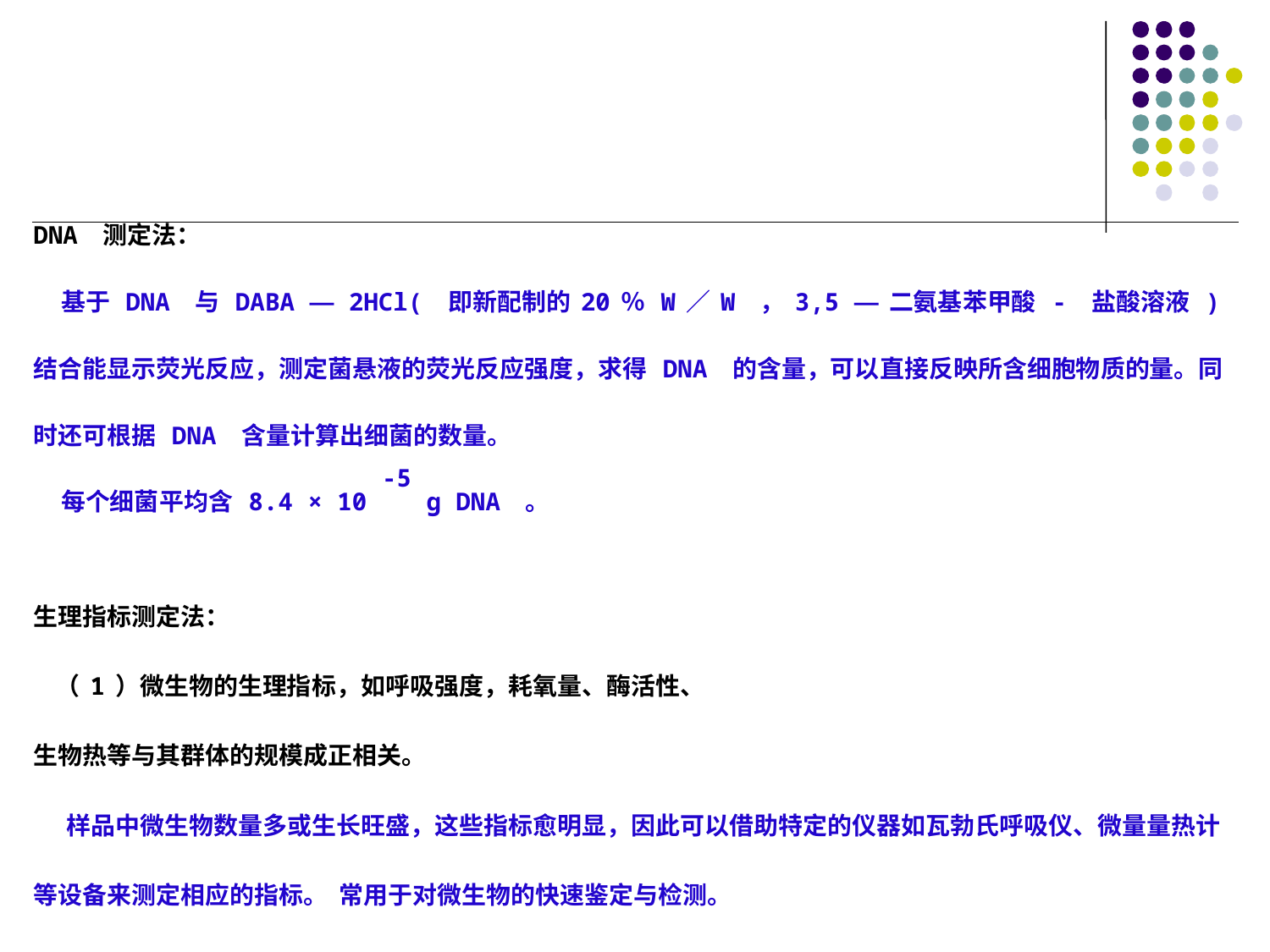

DNA 测定法：
     基于 DNA 与 DABA — 2HCl( 即新配制的20％ W／W ，3,5 —二氨基苯甲酸 - 盐酸溶液 ) 结合能显示荧光反应，测定菌悬液的荧光反应强度，求得 DNA 的含量，可以直接反映所含细胞物质的量。同时还可根据 DNA 含量计算出细菌的数量。
     每个细菌平均含 8.4 × 10 -5 g DNA 。
生理指标测定法：
    （1）微生物的生理指标，如呼吸强度，耗氧量、酶活性、
生物热等与其群体的规模成正相关。
      样品中微生物数量多或生长旺盛，这些指标愈明显，因此可以借助特定的仪器如瓦勃氏呼吸仪、微量量热计等设备来测定相应的指标。  常用于对微生物的快速鉴定与检测。